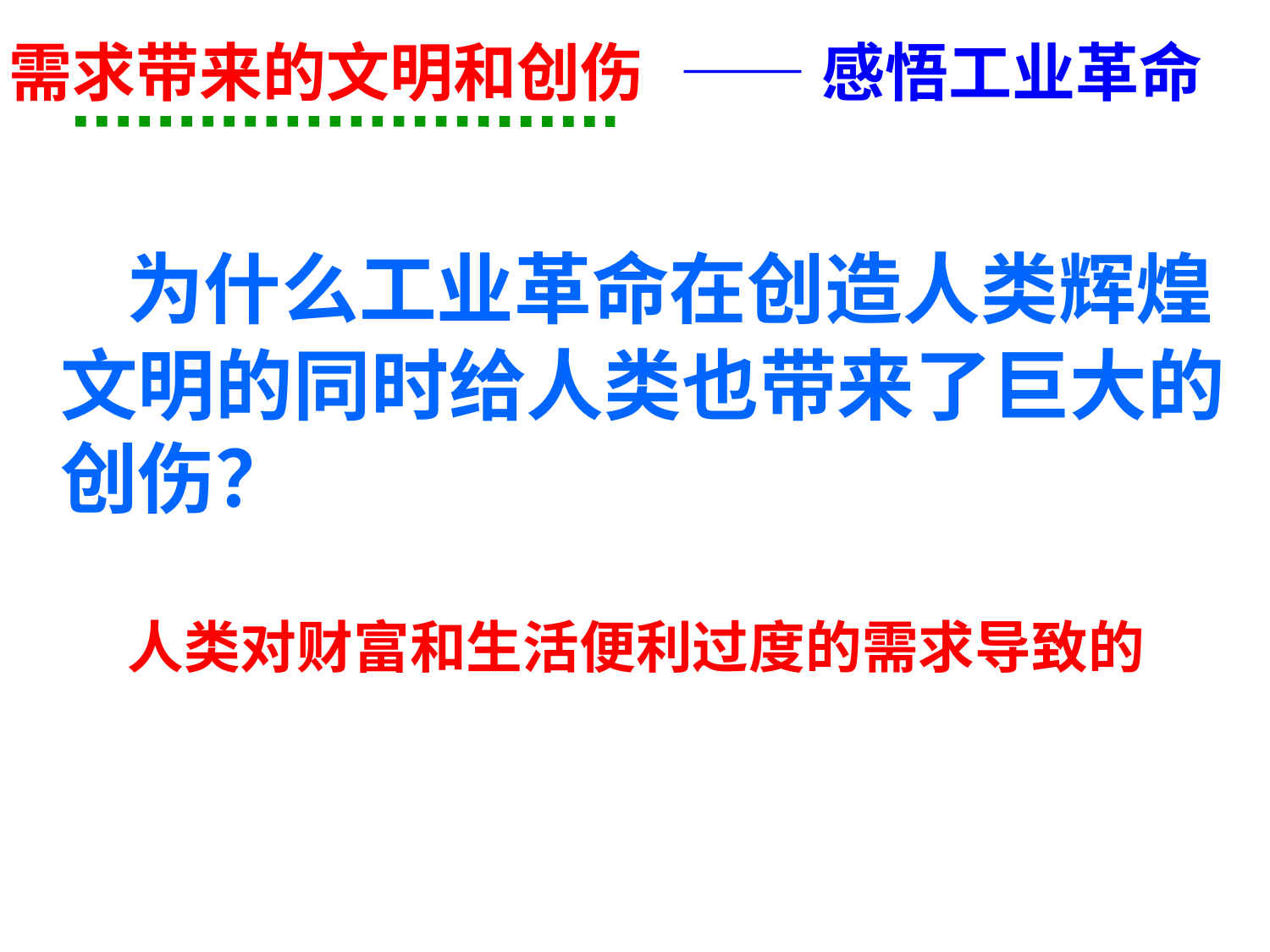

需求带来的文明和创伤
——感悟工业革命

  为什么工业革命在创造人类辉煌文明的同时给人类也带来了巨大的创伤？
人类对财富和生活便利过度的需求导致的